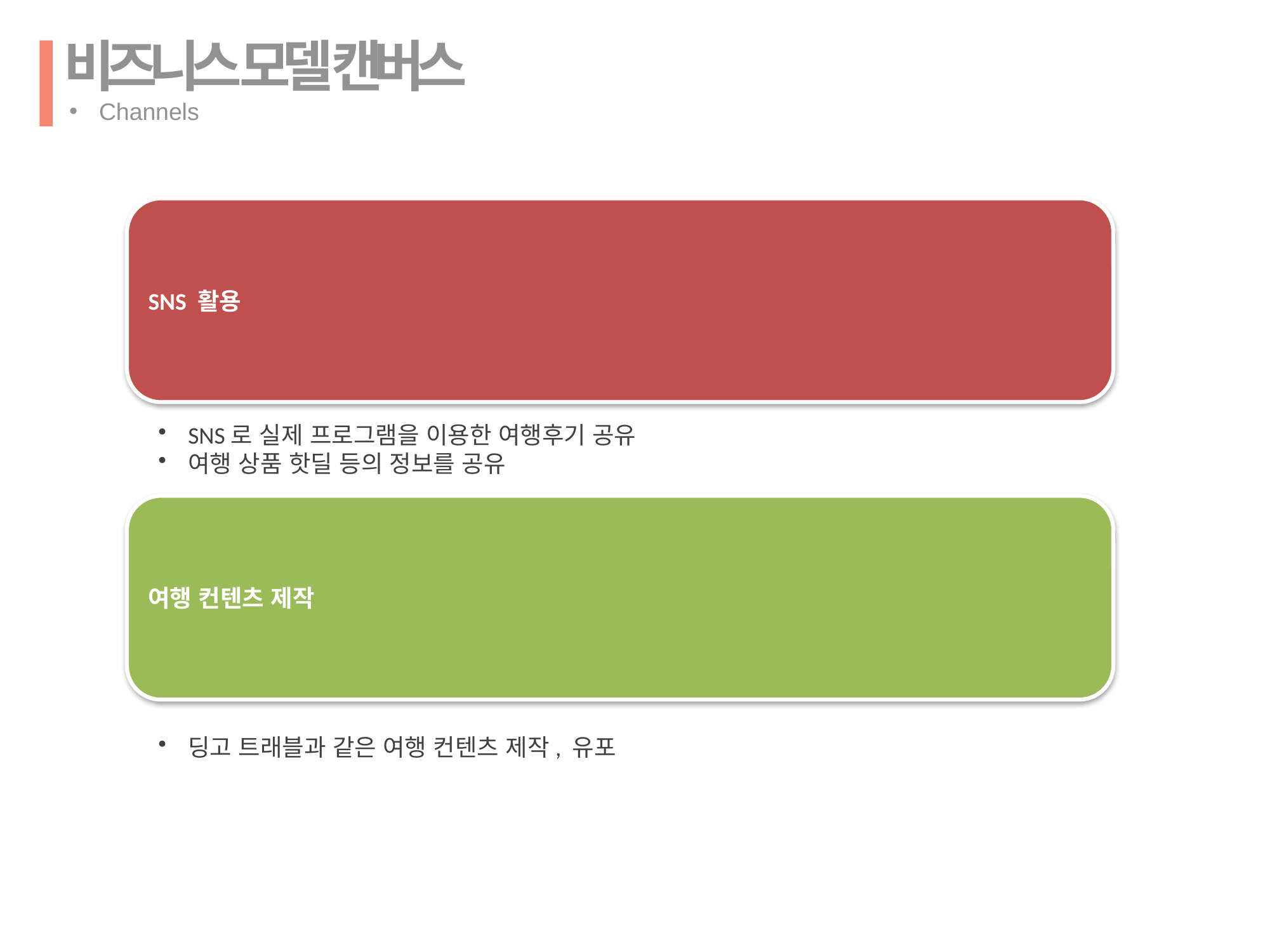

# 비즈니스 모델 캔버스
Channels

SNS 활용
SNS로 실제 프로그램을 이용한 여행후기 공유
여행 컨텐츠 제작
딩고 트래블과 같은 여행 컨텐츠 제작, 유포
여행 상품 핫딜 등의 정보를 공유